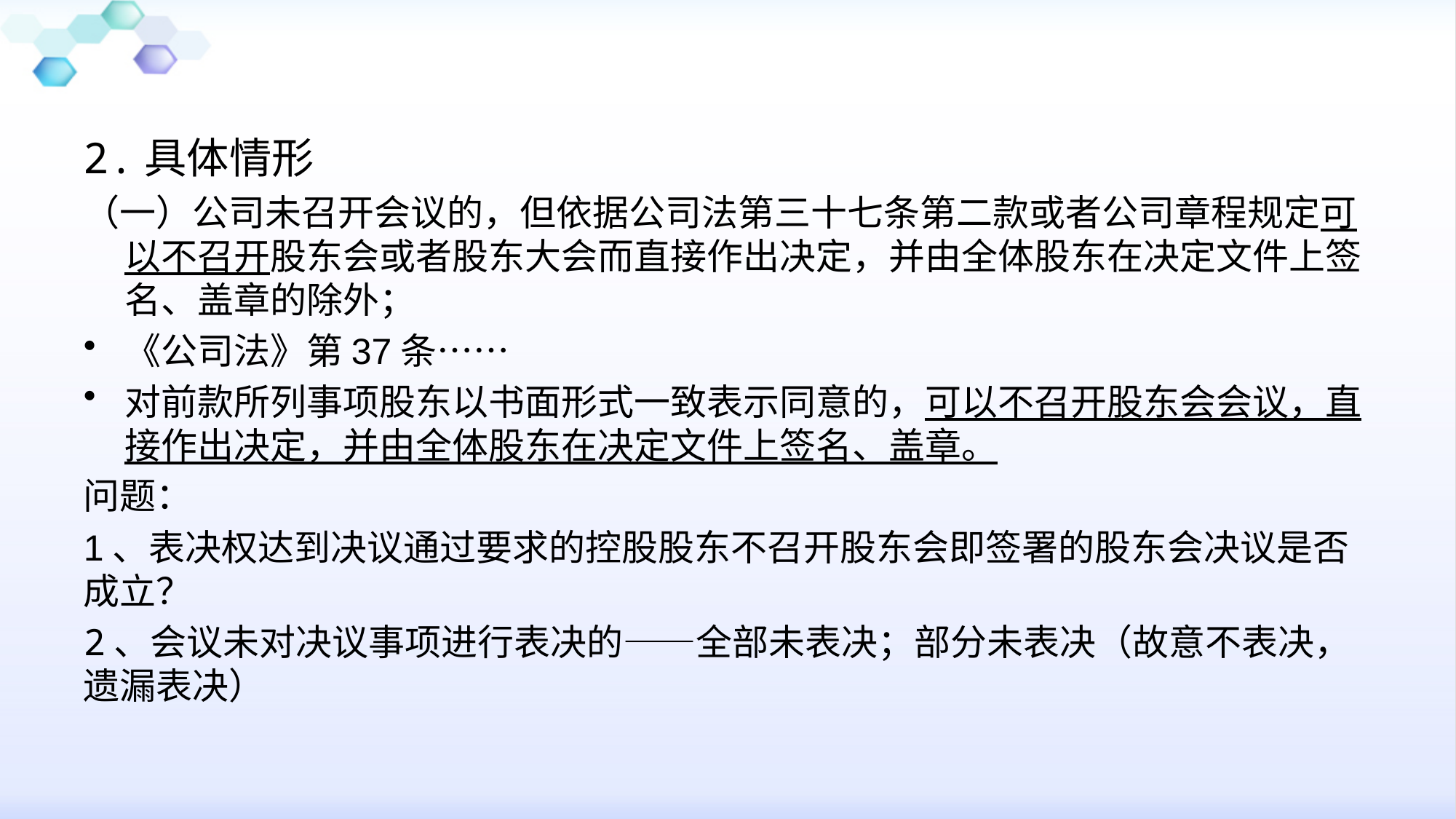

2.具体情形
（一）公司未召开会议的，但依据公司法第三十七条第二款或者公司章程规定可以不召开股东会或者股东大会而直接作出决定，并由全体股东在决定文件上签名、盖章的除外；
《公司法》第37条……
对前款所列事项股东以书面形式一致表示同意的，可以不召开股东会会议，直接作出决定，并由全体股东在决定文件上签名、盖章。
问题：
1、表决权达到决议通过要求的控股股东不召开股东会即签署的股东会决议是否成立？
2、会议未对决议事项进行表决的——全部未表决；部分未表决（故意不表决，遗漏表决）